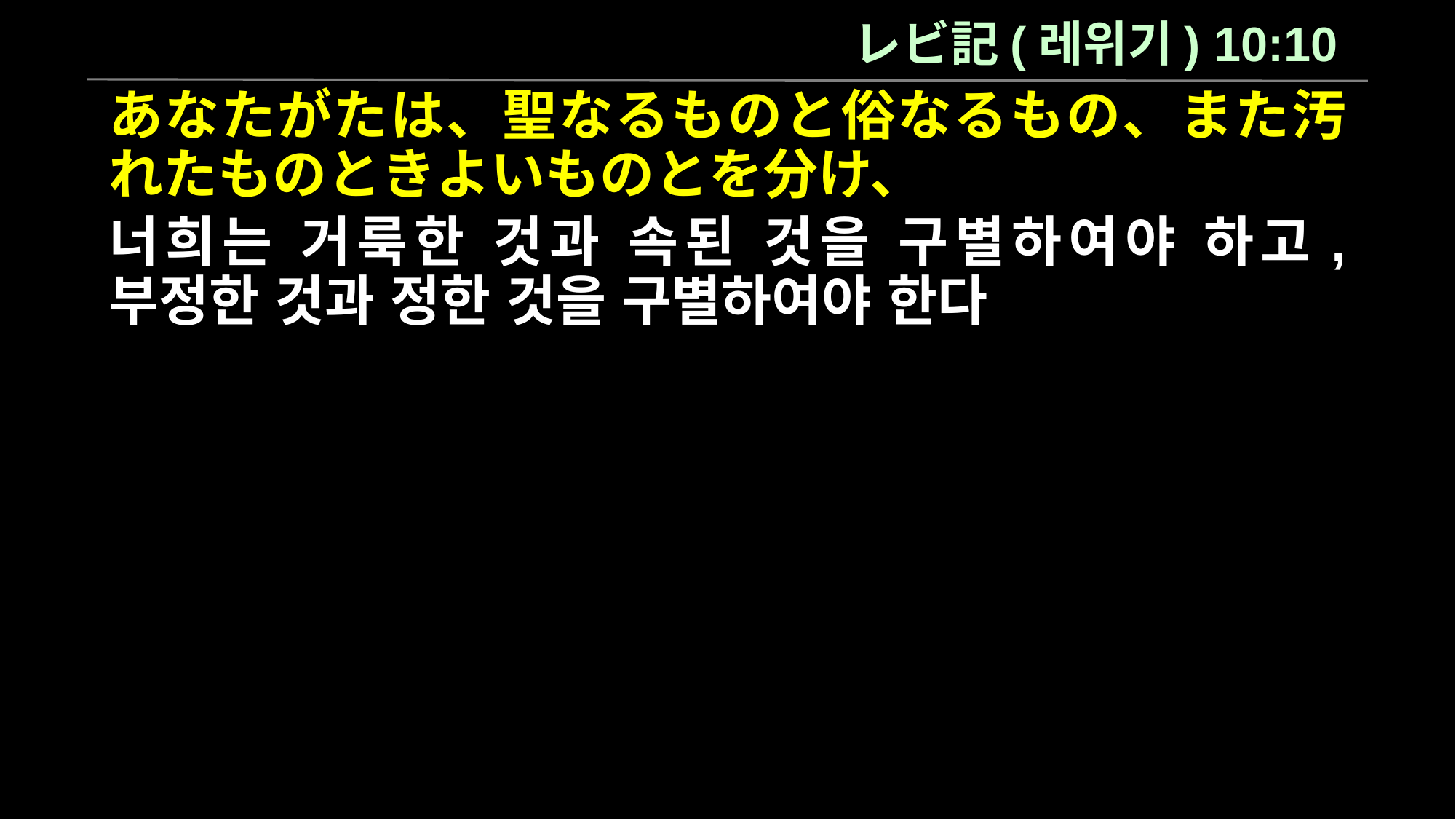

レビ記(레위기) 10:10

あなたがたは、聖なるものと俗なるもの、また汚れたものときよいものとを分け、
너희는 거룩한 것과 속된 것을 구별하여야 하고, 부정한 것과 정한 것을 구별하여야 한다